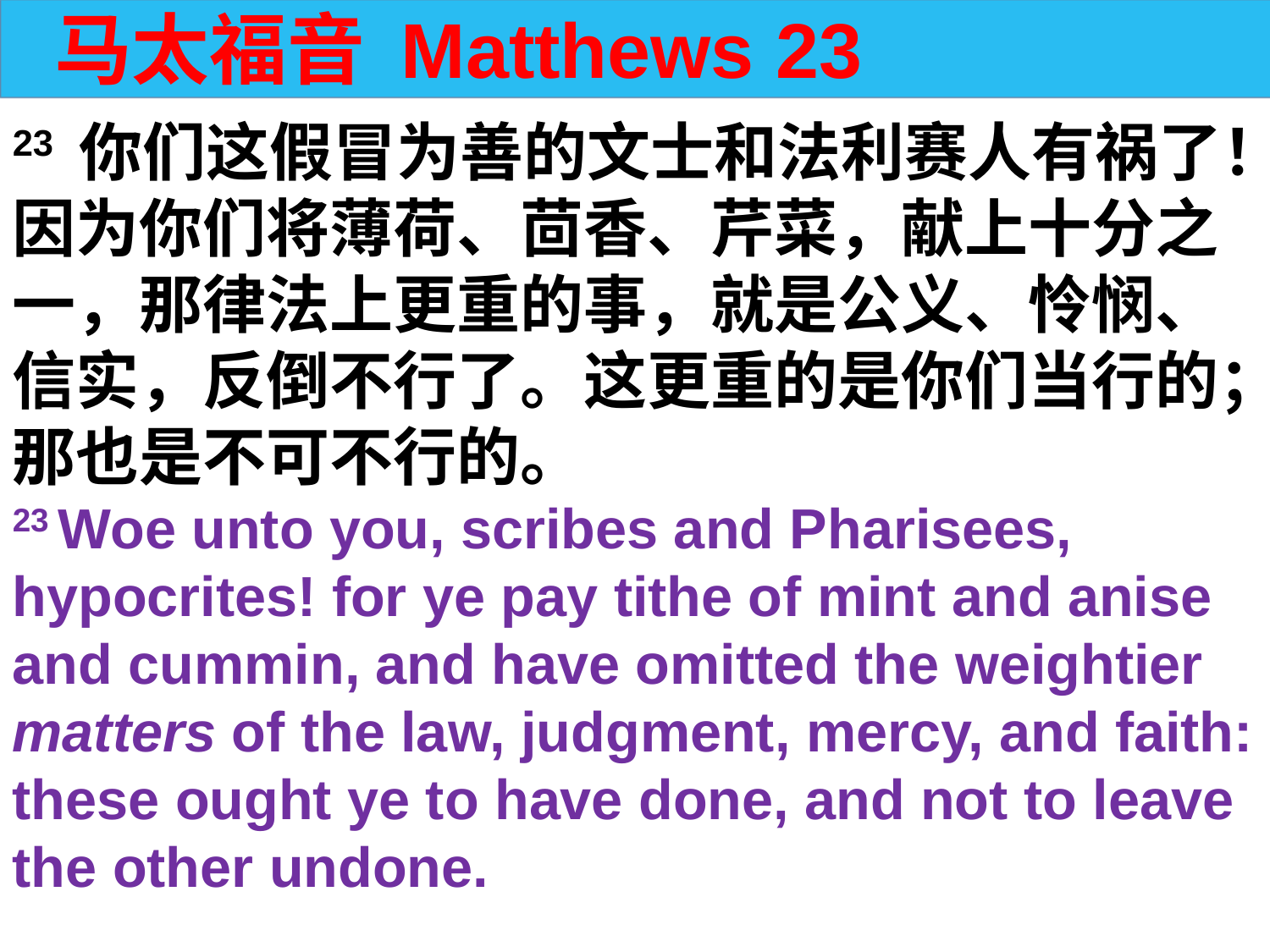

马太福音 Matthews 23
23 你们这假冒为善的文士和法利赛人有祸了！因为你们将薄荷、茴香、芹菜，献上十分之一，那律法上更重的事，就是公义、怜悯、信实，反倒不行了。这更重的是你们当行的；那也是不可不行的。
23 Woe unto you, scribes and Pharisees, hypocrites! for ye pay tithe of mint and anise and cummin, and have omitted the weightier matters of the law, judgment, mercy, and faith: these ought ye to have done, and not to leave the other undone.